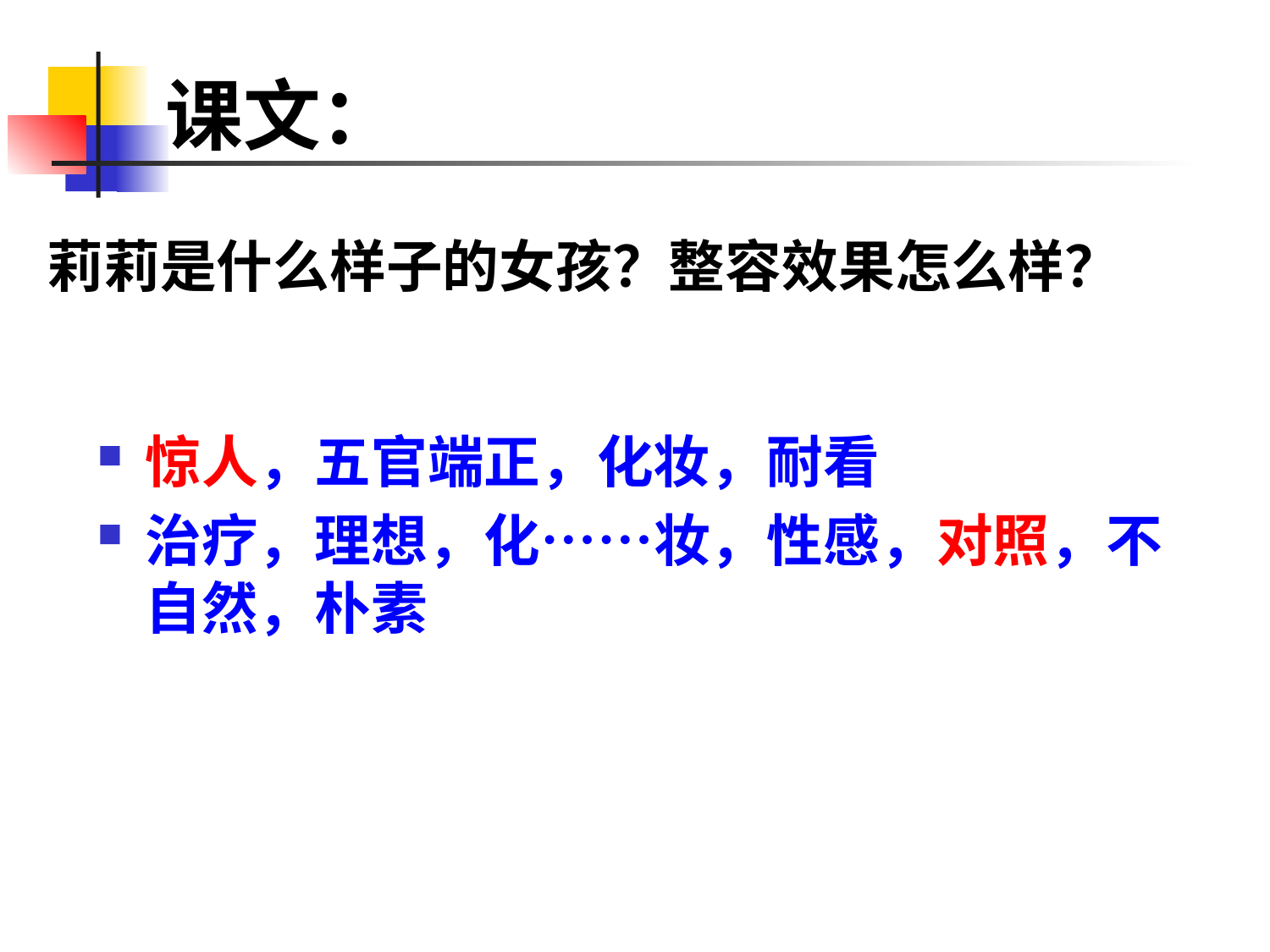

# 课文：
莉莉是什么样子的女孩？整容效果怎么样？
惊人，五官端正，化妆，耐看
治疗，理想，化……妆，性感，对照，不自然，朴素